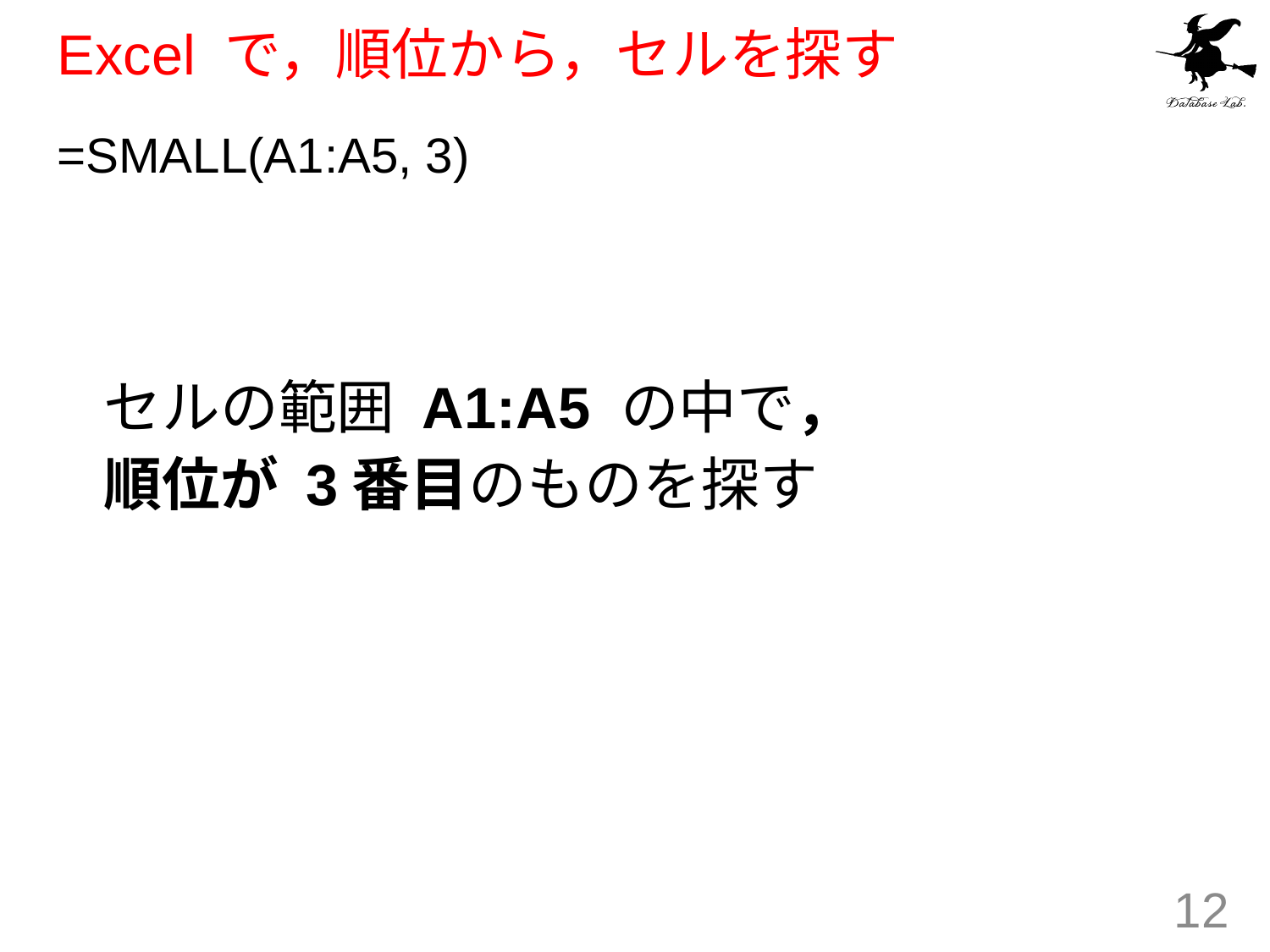

# Excel で，順位から，セルを探す
=SMALL(A1:A5, 3)
セルの範囲 A1:A5 の中で，
順位が 3番目のものを探す
12